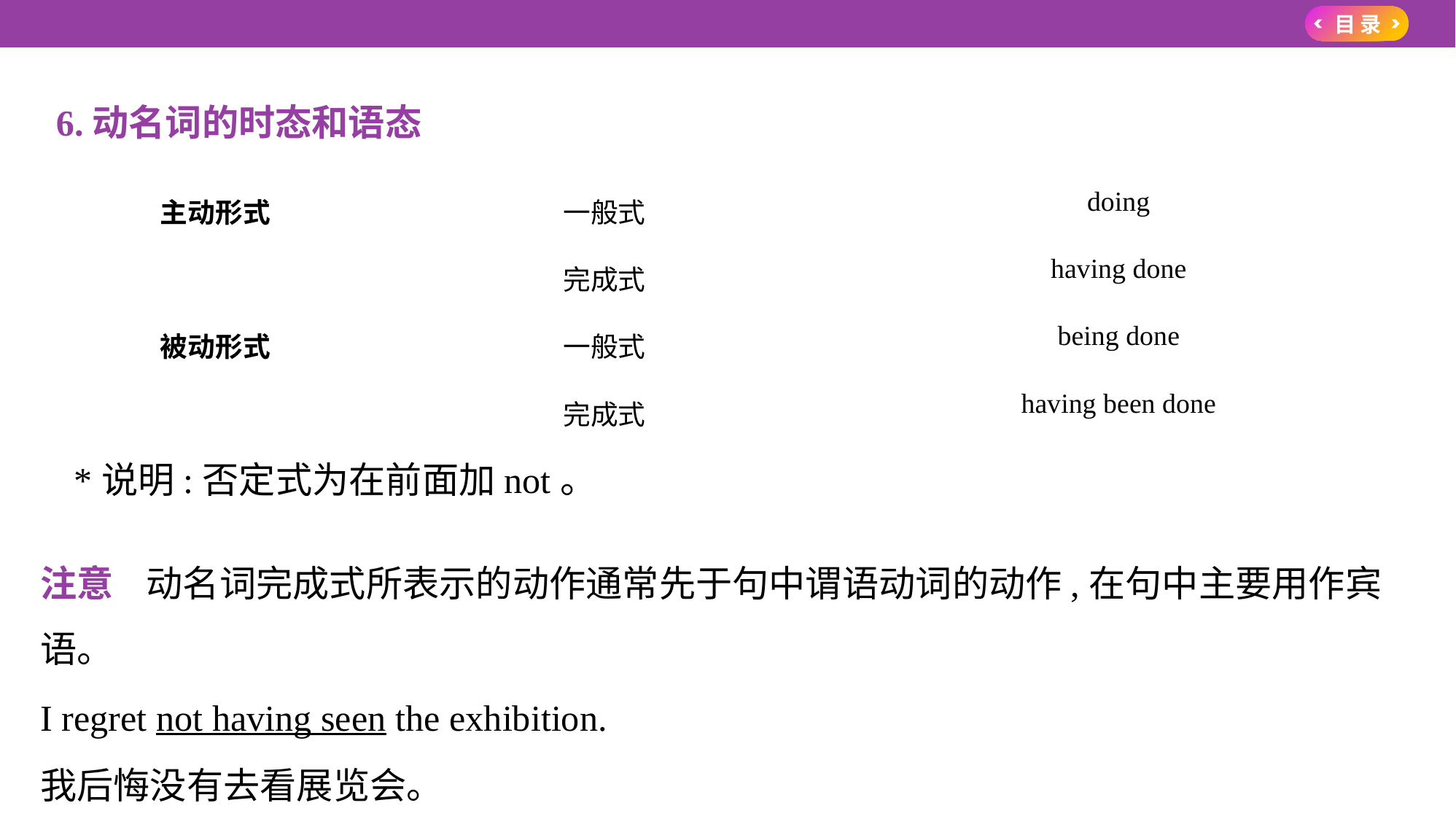

6.动名词的时态和语态
| 主动形式 | 一般式 | doing |
| --- | --- | --- |
|  | 完成式 | having done |
| 被动形式 | 一般式 | being done |
|  | 完成式 | having been done |
*说明:否定式为在前面加not。
注意    动名词完成式所表示的动作通常先于句中谓语动词的动作,在句中主要用作宾语。
I regret not having seen the exhibition.
我后悔没有去看展览会。